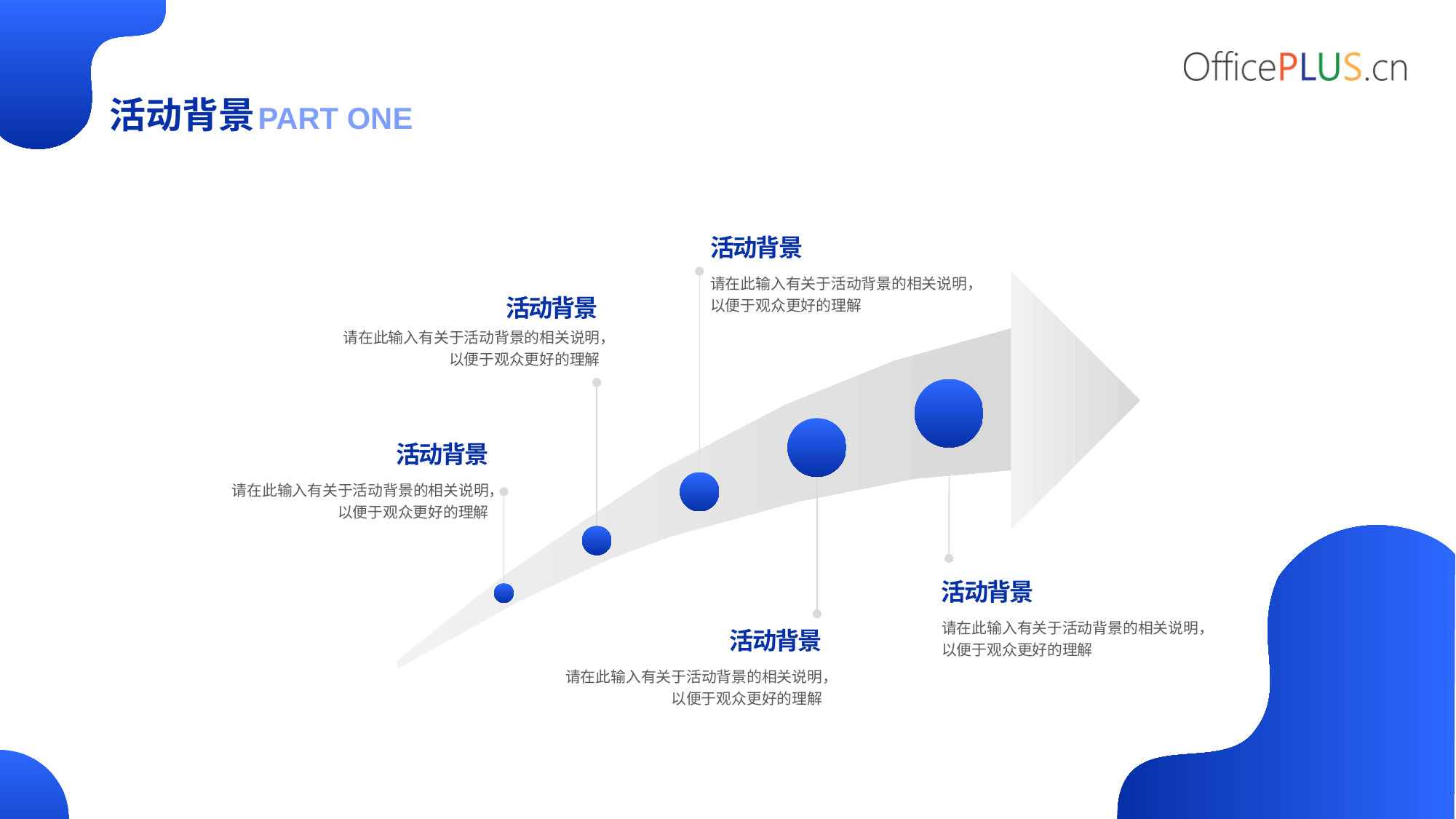

活动背景
PART ONE
活动背景
请在此输入有关于活动背景的相关说明，以便于观众更好的理解

活动背景
请在此输入有关于活动背景的相关说明，以便于观众更好的理解

活动背景
请在此输入有关于活动背景的相关说明，以便于观众更好的理解

活动背景

请在此输入有关于活动背景的相关说明，以便于观众更好的理解
活动背景
请在此输入有关于活动背景的相关说明，以便于观众更好的理解